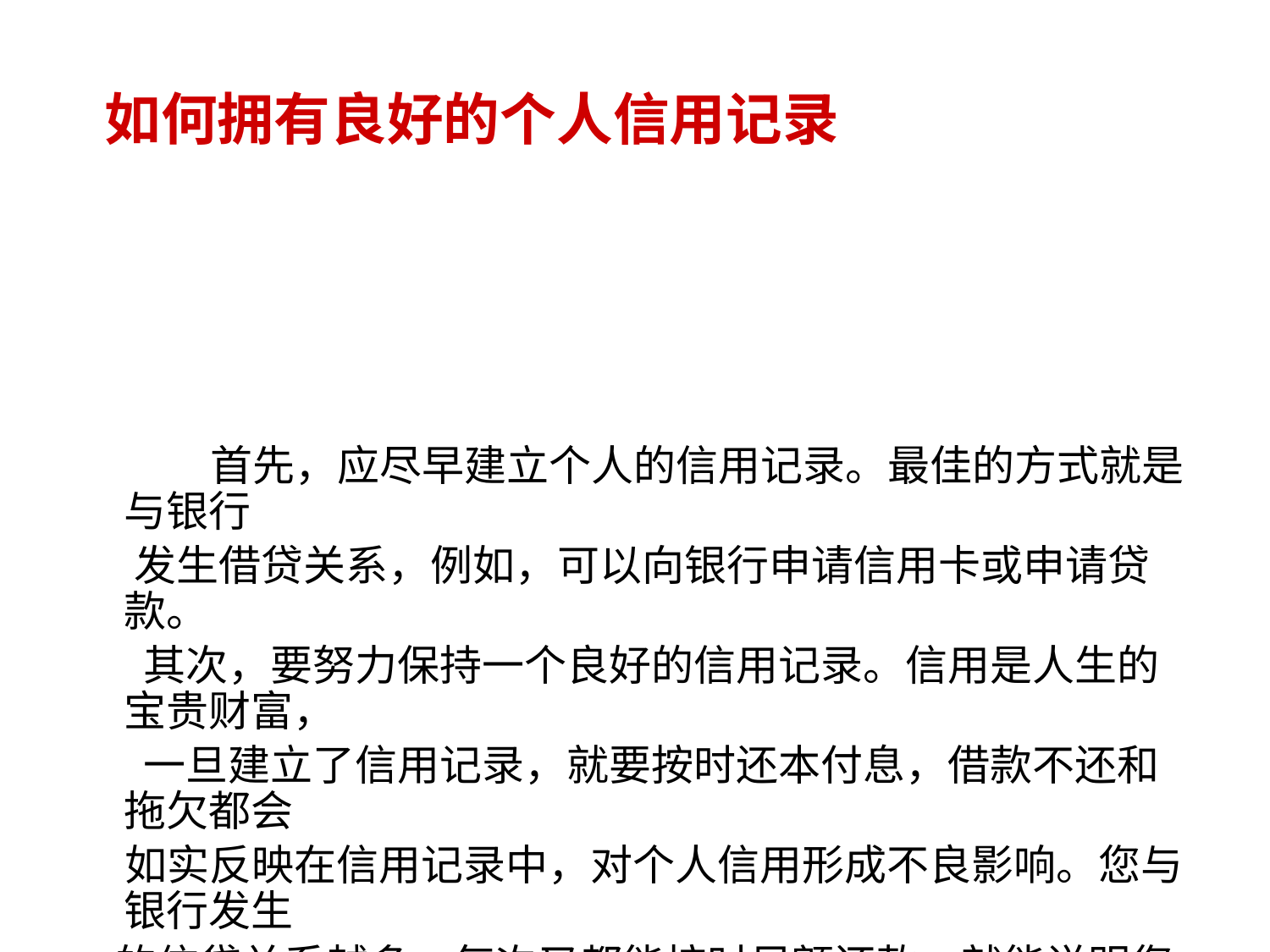

首先，应尽早建立个人的信用记录。最佳的方式就是与银行
     发生借贷关系，例如，可以向银行申请信用卡或申请贷款。
      其次，要努力保持一个良好的信用记录。信用是人生的宝贵财富，
      一旦建立了信用记录，就要按时还本付息，借款不还和拖欠都会
    如实反映在信用记录中，对个人信用形成不良影响。您与银行发生
   的信贷关系越多，每次又都能按时足额还款，就能说明您的履约意
   识很强。对于大部分借款学生而言，国家助学贷款是大学生用自己
   的信用申请来的第一笔资金，毕业后还款是在为自己积累信用，让
    我们共同珍惜第一次的信用记录吧。

# 如何拥有良好的个人信用记录